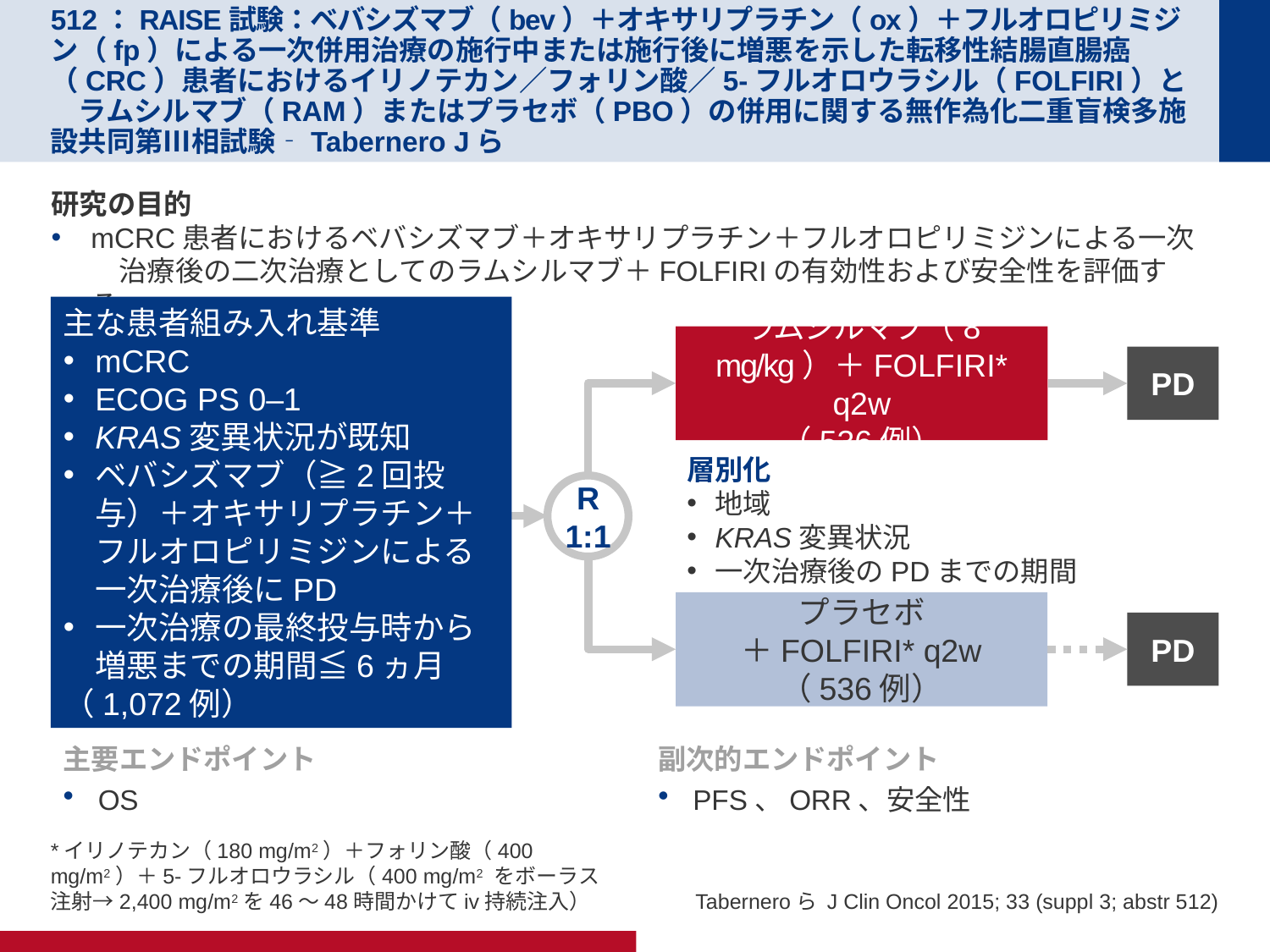

# 512：RAISE試験：ベバシズマブ（bev）＋オキサリプラチン（ox）＋フルオロピリミジン（fp）による一次併用治療の施行中または施行後に増悪を示した転移性結腸直腸癌（CRC）患者におけるイリノテカン／フォリン酸／5-フルオロウラシル（FOLFIRI）と　ラムシルマブ（RAM）またはプラセボ（PBO）の併用に関する無作為化二重盲検多施設共同第Ⅲ相試験‐Tabernero Jら
研究の目的
mCRC患者におけるベバシズマブ＋オキサリプラチン＋フルオロピリミジンによる一次　治療後の二次治療としてのラムシルマブ＋FOLFIRIの有効性および安全性を評価する。
主な患者組み入れ基準
mCRC
ECOG PS 0–1
KRAS変異状況が既知
ベバシズマブ（≧2回投与）＋オキサリプラチン＋フルオロピリミジンによる一次治療後にPD
一次治療の最終投与時から増悪までの期間≦6ヵ月
（1,072例）
ラムシルマブ（8 mg/kg）＋FOLFIRI* q2w
（536例）
PD
層別化
地域
KRAS変異状況
一次治療後のPDまでの期間
R
1:1
プラセボ
＋FOLFIRI* q2w
（536例）
PD
主要エンドポイント
OS
副次的エンドポイント
PFS、ORR、安全性
*イリノテカン（180 mg/m2）＋フォリン酸（400 mg/m2）＋5-フルオロウラシル（400 mg/m2 をボーラス注射→2,400 mg/m2を46～48時間かけてiv持続注入）
Taberneroら J Clin Oncol 2015; 33 (suppl 3; abstr 512)